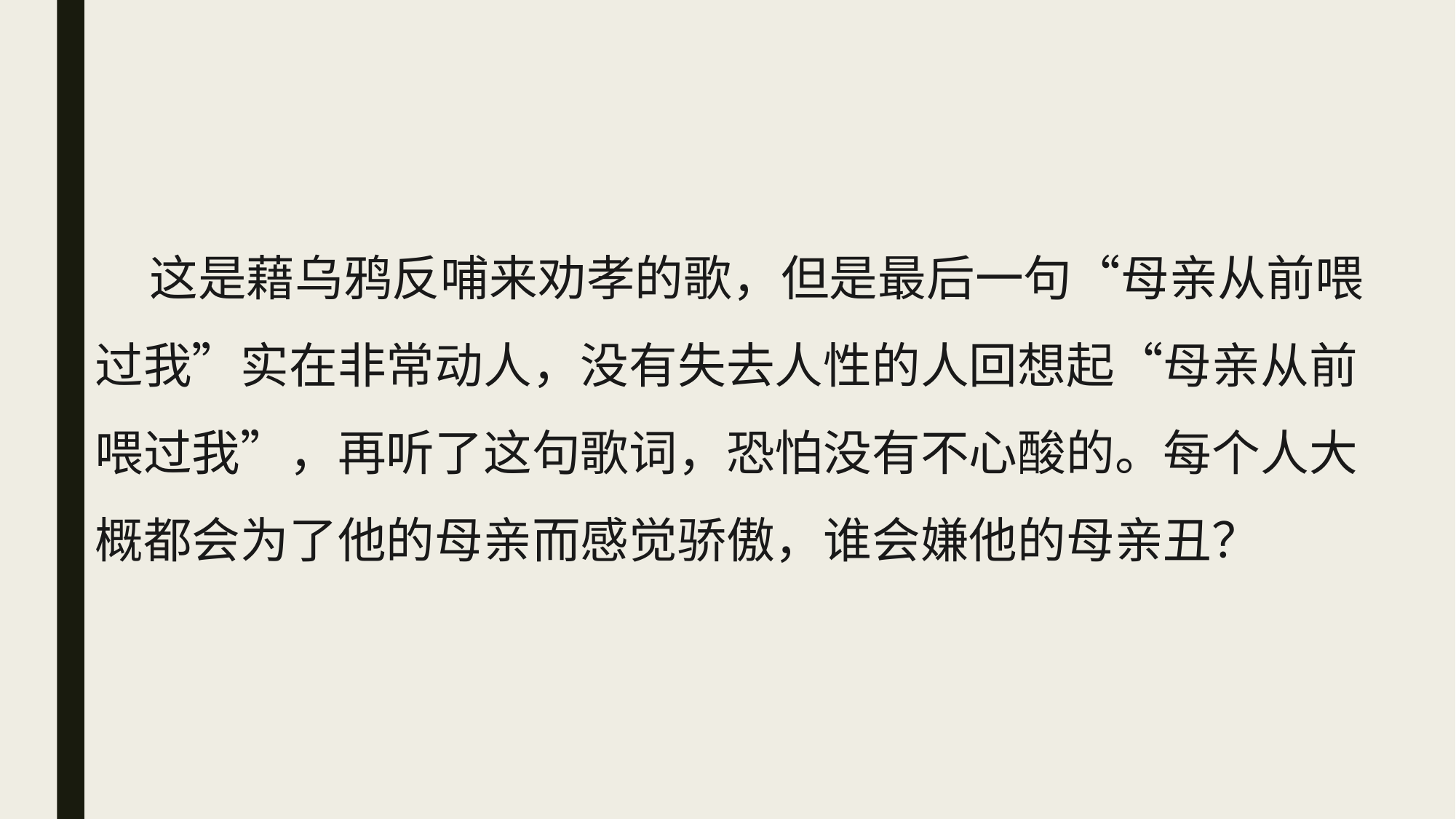

这是藉乌鸦反哺来劝孝的歌，但是最后一句“母亲从前喂过我”实在非常动人，没有失去人性的人回想起“母亲从前喂过我”，再听了这句歌词，恐怕没有不心酸的。每个人大概都会为了他的母亲而感觉骄傲，谁会嫌他的母亲丑？